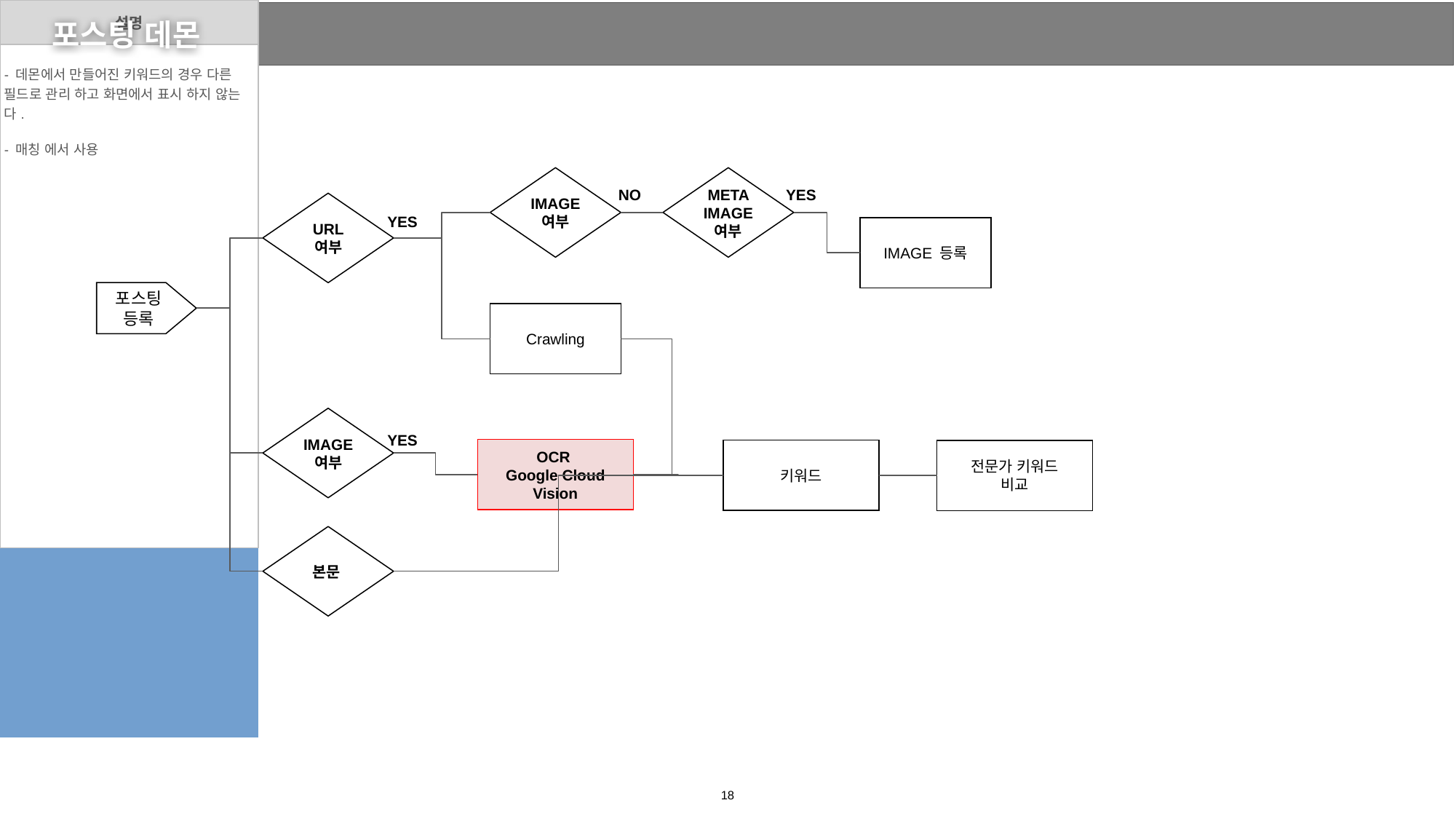

포스팅 데몬
| 설명 |  |  |
| --- | --- | --- |
| - 데몬에서 만들어진 키워드의 경우 다른 필드로 관리 하고 화면에서 표시 하지 않는다. - 매칭 에서 사용 |  |  |
|  |  |  |
|  |  |  |
|  |  |  |
|  |  |  |
|  |  |  |
|  |  |  |
|  |  |  |
|  |  |  |
|  |  |  |
| 참고 |  |  |
|  |  |  |
IMAGE 여부
META IMAGE 여부
NO
YES
URL 여부
YES
IMAGE 등록
포스팅 등록
Crawling
IMAGE 여부
YES
OCR
Google Cloud Vision
키워드
전문가 키워드
비교
본문
18